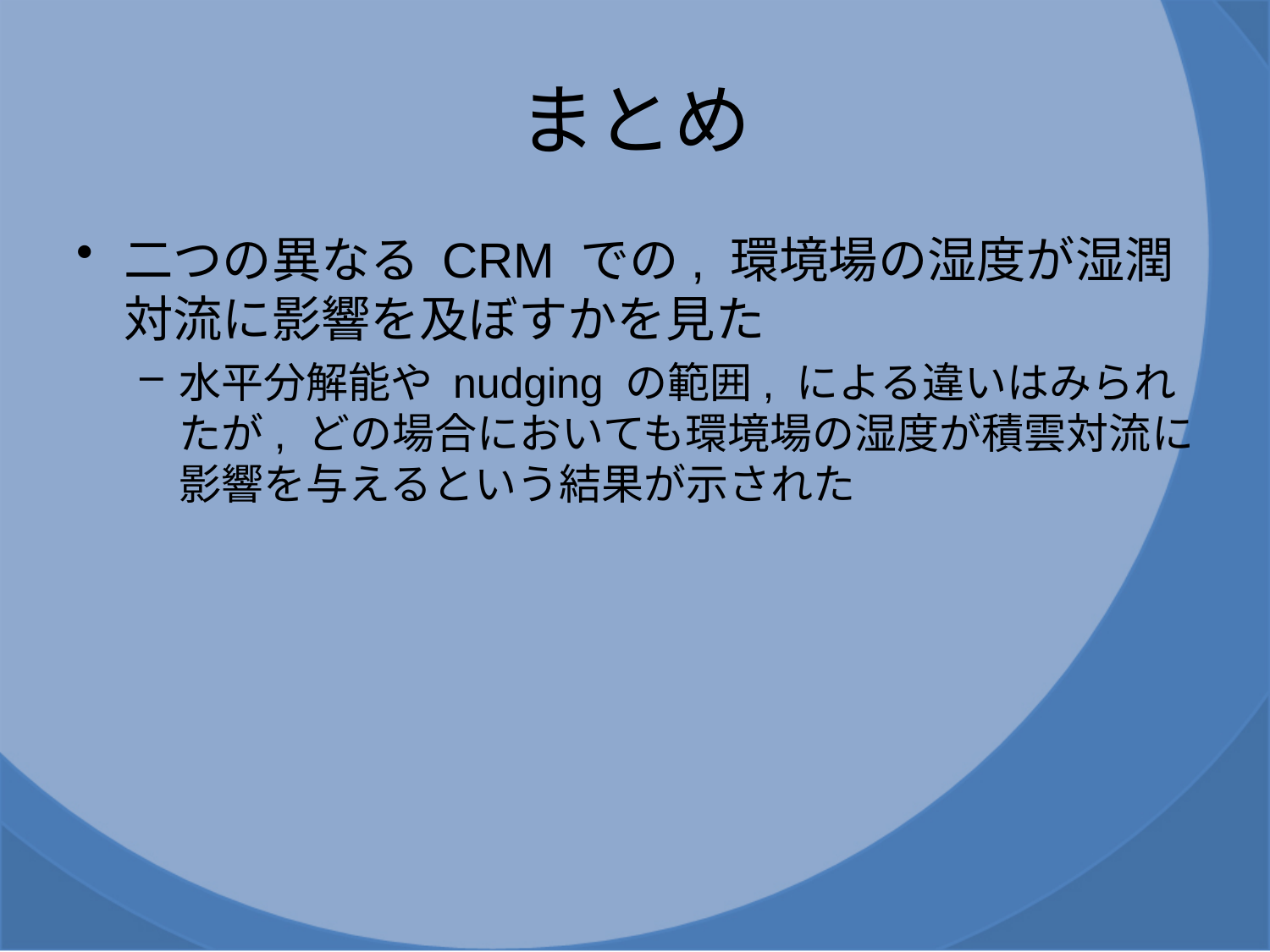

# まとめ
二つの異なる CRM での, 環境場の湿度が湿潤対流に影響を及ぼすかを見た
水平分解能や nudging の範囲, による違いはみられたが, どの場合においても環境場の湿度が積雲対流に影響を与えるという結果が示された